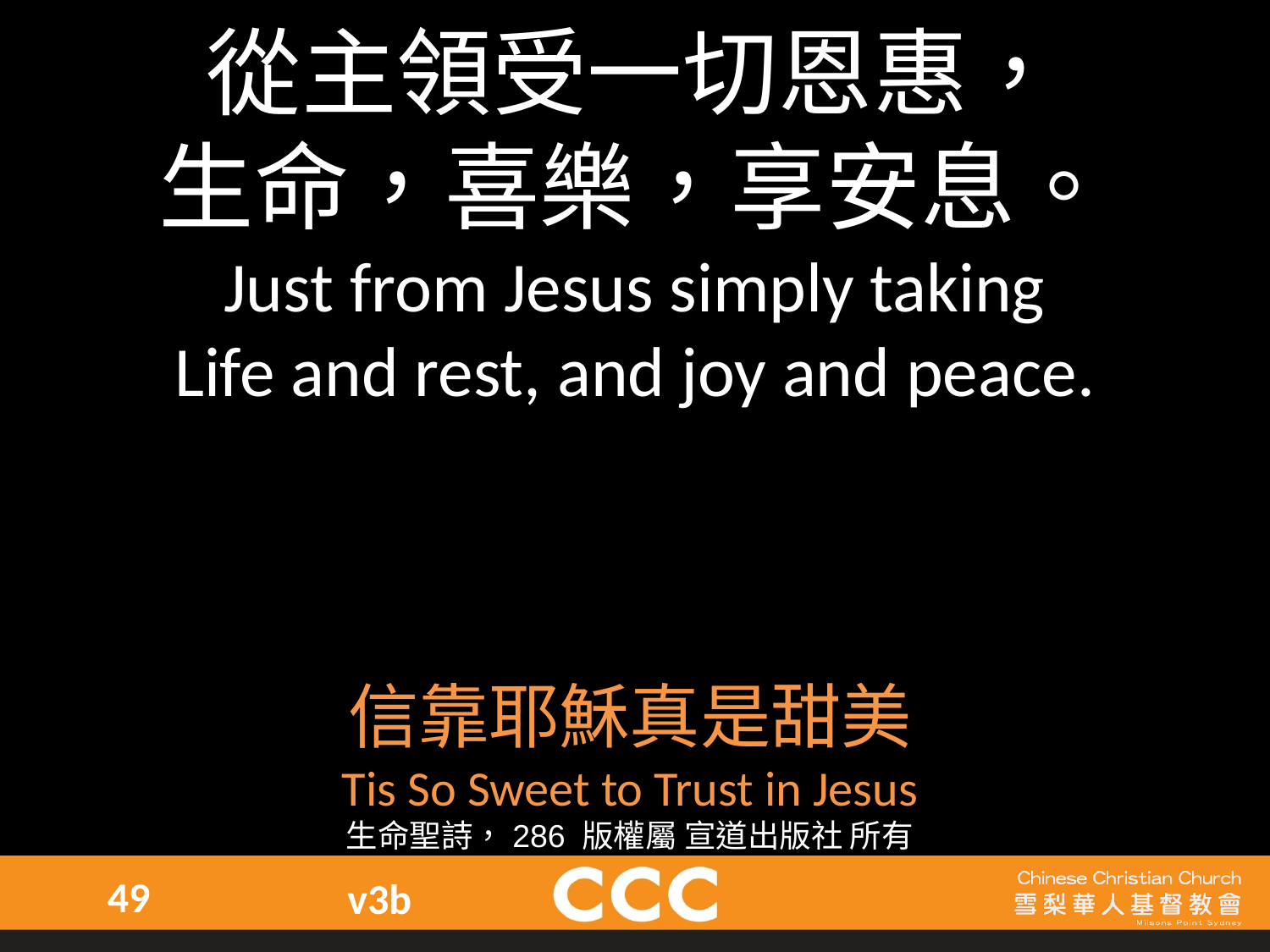

從主領受一切恩惠，
生命，喜樂，享安息。
Just from Jesus simply taking
Life and rest, and joy and peace.
信靠耶穌真是甜美
Tis So Sweet to Trust in Jesus
生命聖詩，286 版權屬 宣道出版社 所有
49
v3b